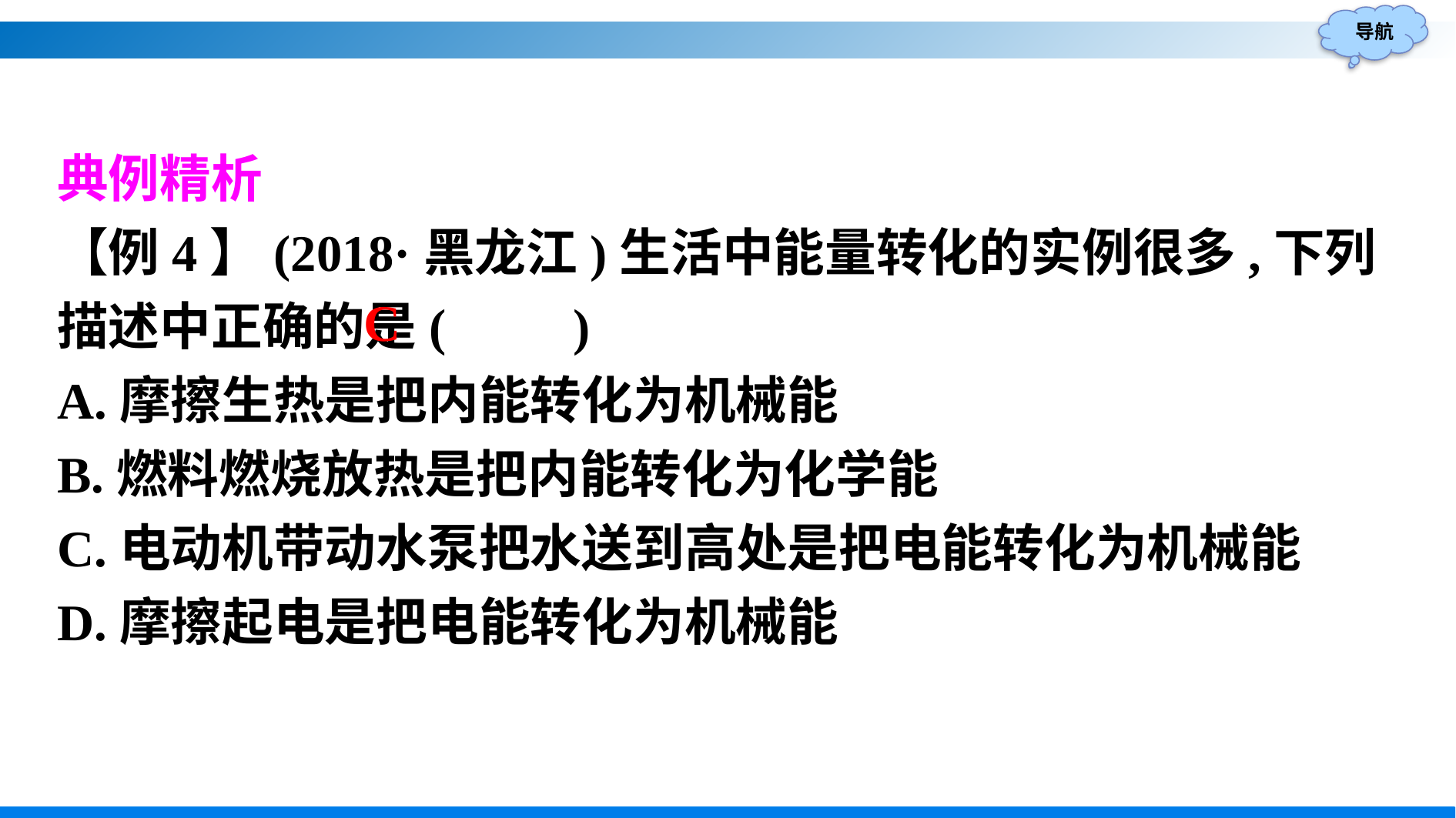

典例精析
【例4】(2018·黑龙江)生活中能量转化的实例很多,下列描述中正确的是(　　)
A.摩擦生热是把内能转化为机械能
B.燃料燃烧放热是把内能转化为化学能
C.电动机带动水泵把水送到高处是把电能转化为机械能
D.摩擦起电是把电能转化为机械能
C